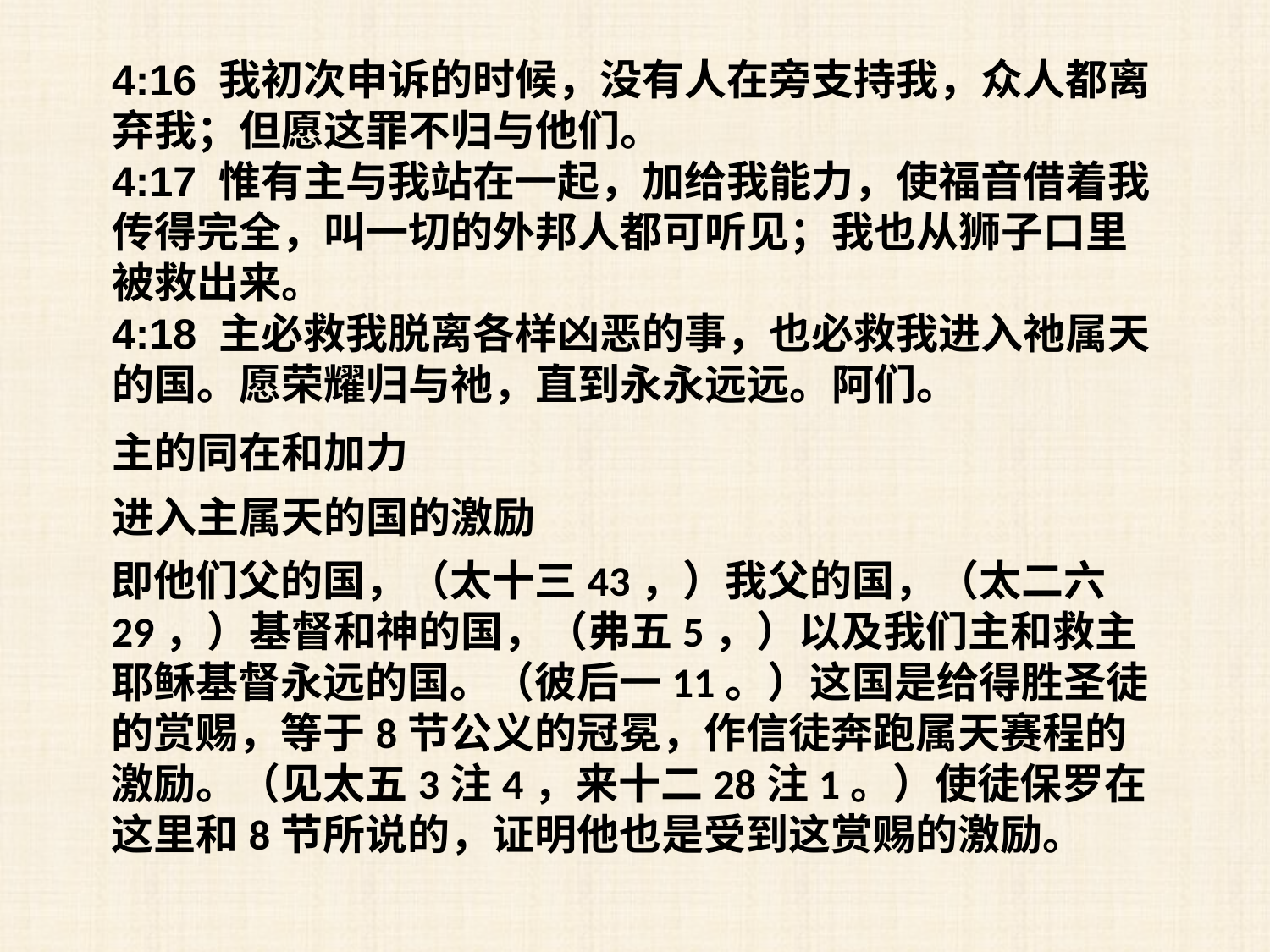

4:16 我初次申诉的时候，没有人在旁支持我，众人都离弃我；但愿这罪不归与他们。
4:17 惟有主与我站在一起，加给我能力，使福音借着我传得完全，叫一切的外邦人都可听见；我也从狮子口里被救出来。
4:18 主必救我脱离各样凶恶的事，也必救我进入祂属天的国。愿荣耀归与祂，直到永永远远。阿们。
主的同在和加力
进入主属天的国的激励
即他们父的国，（太十三43，）我父的国，（太二六29，）基督和神的国，（弗五5，）以及我们主和救主耶稣基督永远的国。（彼后一11。）这国是给得胜圣徒的赏赐，等于8节公义的冠冕，作信徒奔跑属天赛程的激励。（见太五3注4，来十二28注1。）使徒保罗在这里和8节所说的，证明他也是受到这赏赐的激励。